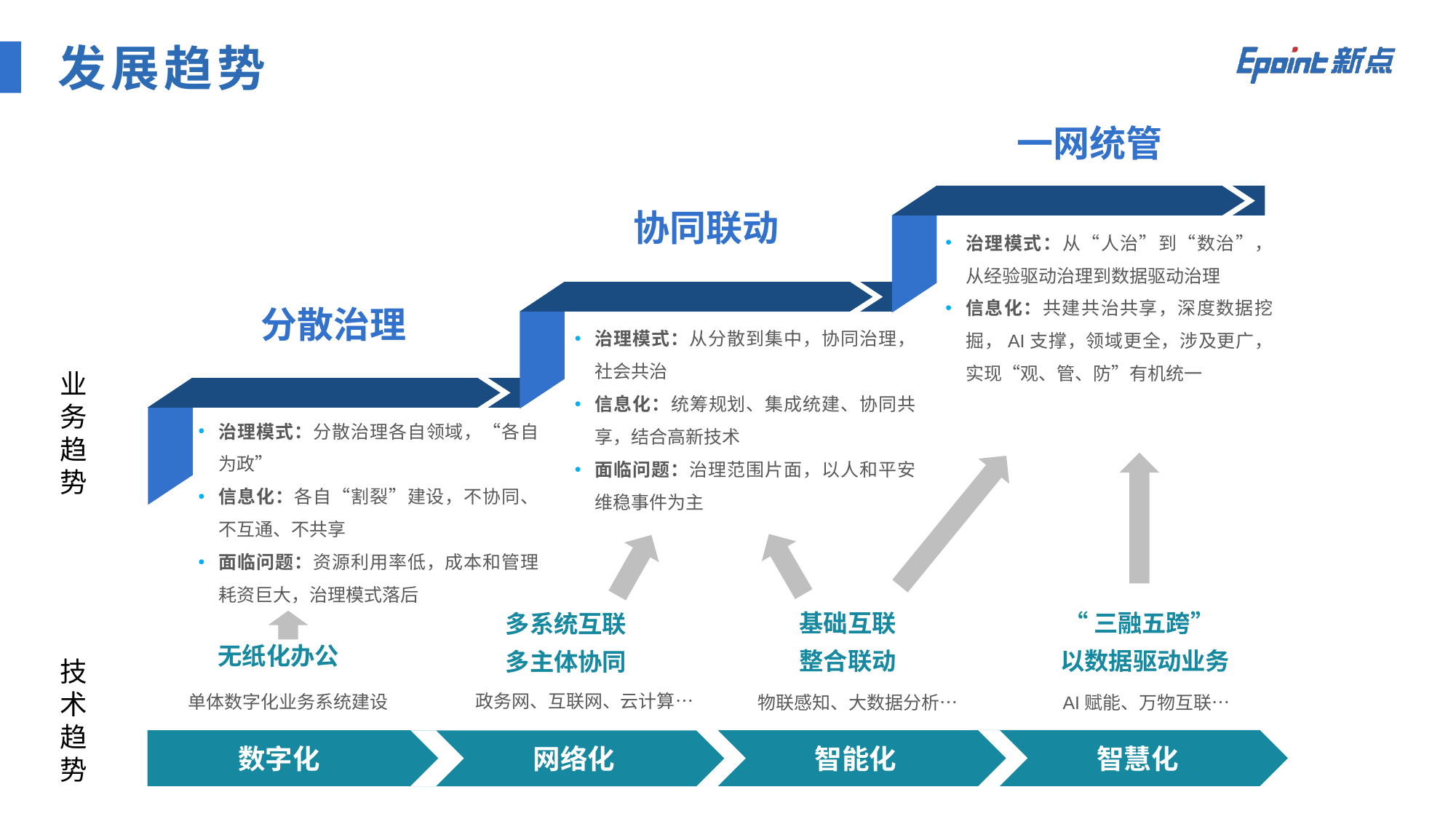

发展趋势
一网统管

协同联动
治理模式：从“人治”到“数治”，从经验驱动治理到数据驱动治理
信息化：共建共治共享，深度数据挖掘，AI支撑，领域更全，涉及更广，实现“观、管、防”有机统一
分散治理
治理模式：从分散到集中，协同治理，社会共治
信息化：统筹规划、集成统建、协同共享，结合高新技术
面临问题：治理范围片面，以人和平安维稳事件为主
治理模式：分散治理各自领域，“各自为政”
信息化：各自“割裂”建设，不协同、不互通、不共享
面临问题：资源利用率低，成本和管理耗资巨大，治理模式落后
业务趋势

基础互联
整合联动
“三融五跨”
 以数据驱动业务
多系统互联
多主体协同

无纸化办公
技术趋势
政务网、互联网、云计算…
单体数字化业务系统建设
物联感知、大数据分析…
AI赋能、万物互联…

      智慧化
数字化

      智能化

      网络化